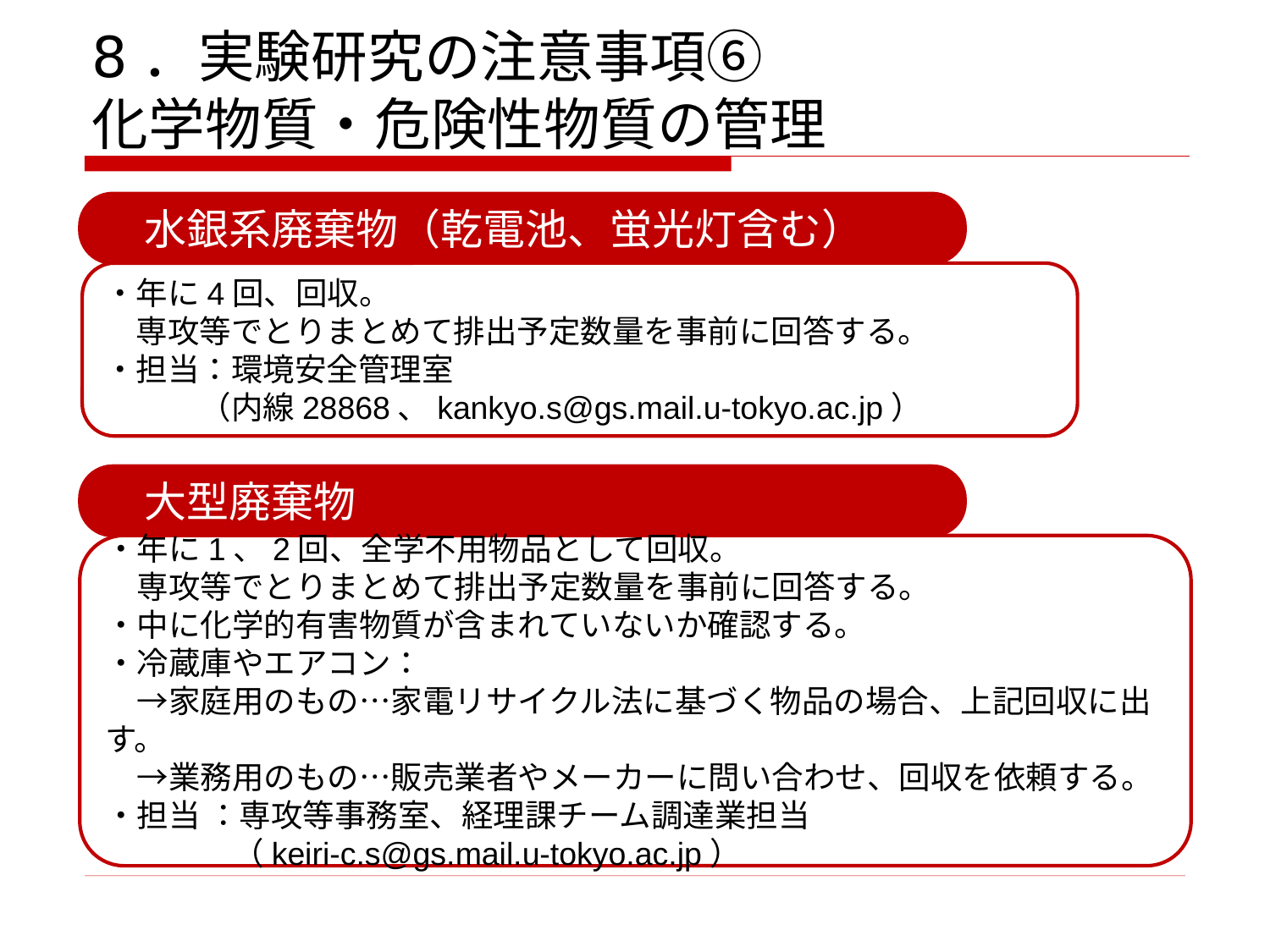

8．実験研究の注意事項⑥
化学物質・危険性物質の管理
　水銀系廃棄物（乾電池、蛍光灯含む）
・年に4回、回収。
　専攻等でとりまとめて排出予定数量を事前に回答する。
・担当：環境安全管理室
　　　（内線28868、kankyo.s@gs.mail.u-tokyo.ac.jp）
　大型廃棄物
・年に1、2回、全学不用物品として回収。
　専攻等でとりまとめて排出予定数量を事前に回答する。
・中に化学的有害物質が含まれていないか確認する。
・冷蔵庫やエアコン：
　→家庭用のもの…家電リサイクル法に基づく物品の場合、上記回収に出す。
　→業務用のもの…販売業者やメーカーに問い合わせ、回収を依頼する。
・担当 ：専攻等事務室、経理課チーム調達業担当
　　　　（keiri-c.s@gs.mail.u-tokyo.ac.jp）